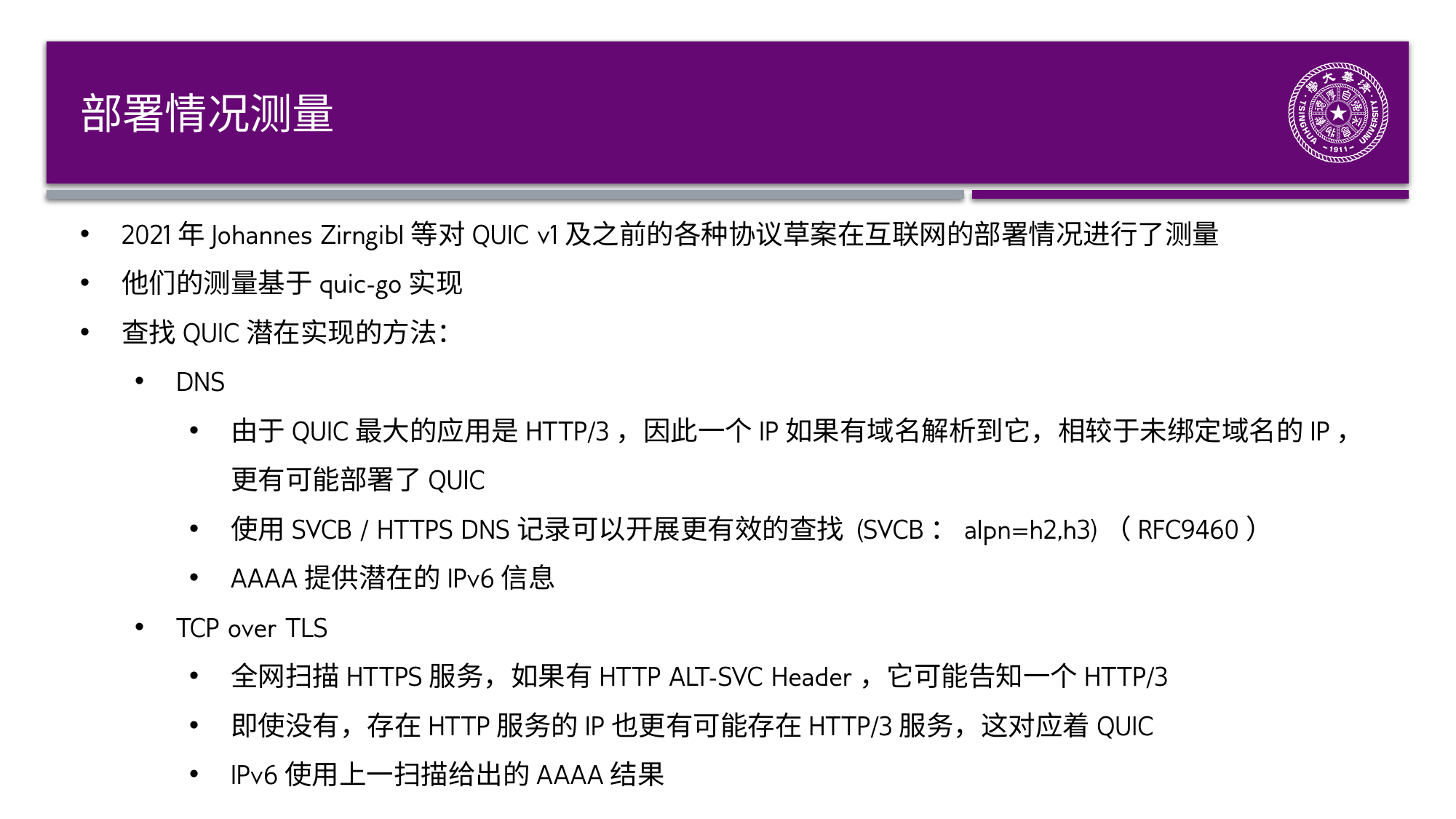

# 部署情况测量
2021年Johannes Zirngibl等对QUIC v1及之前的各种协议草案在互联网的部署情况进行了测量
他们的测量基于quic-go实现
查找QUIC潜在实现的方法：
DNS
由于QUIC最大的应用是HTTP/3，因此一个IP如果有域名解析到它，相较于未绑定域名的IP，更有可能部署了QUIC
使用SVCB / HTTPS DNS记录可以开展更有效的查找 (SVCB：alpn=h2,h3)（RFC9460）
AAAA提供潜在的IPv6信息
TCP over TLS
全网扫描HTTPS服务，如果有HTTP ALT-SVC Header，它可能告知一个HTTP/3
即使没有，存在HTTP服务的IP也更有可能存在HTTP/3服务，这对应着QUIC
IPv6使用上一扫描给出的AAAA结果